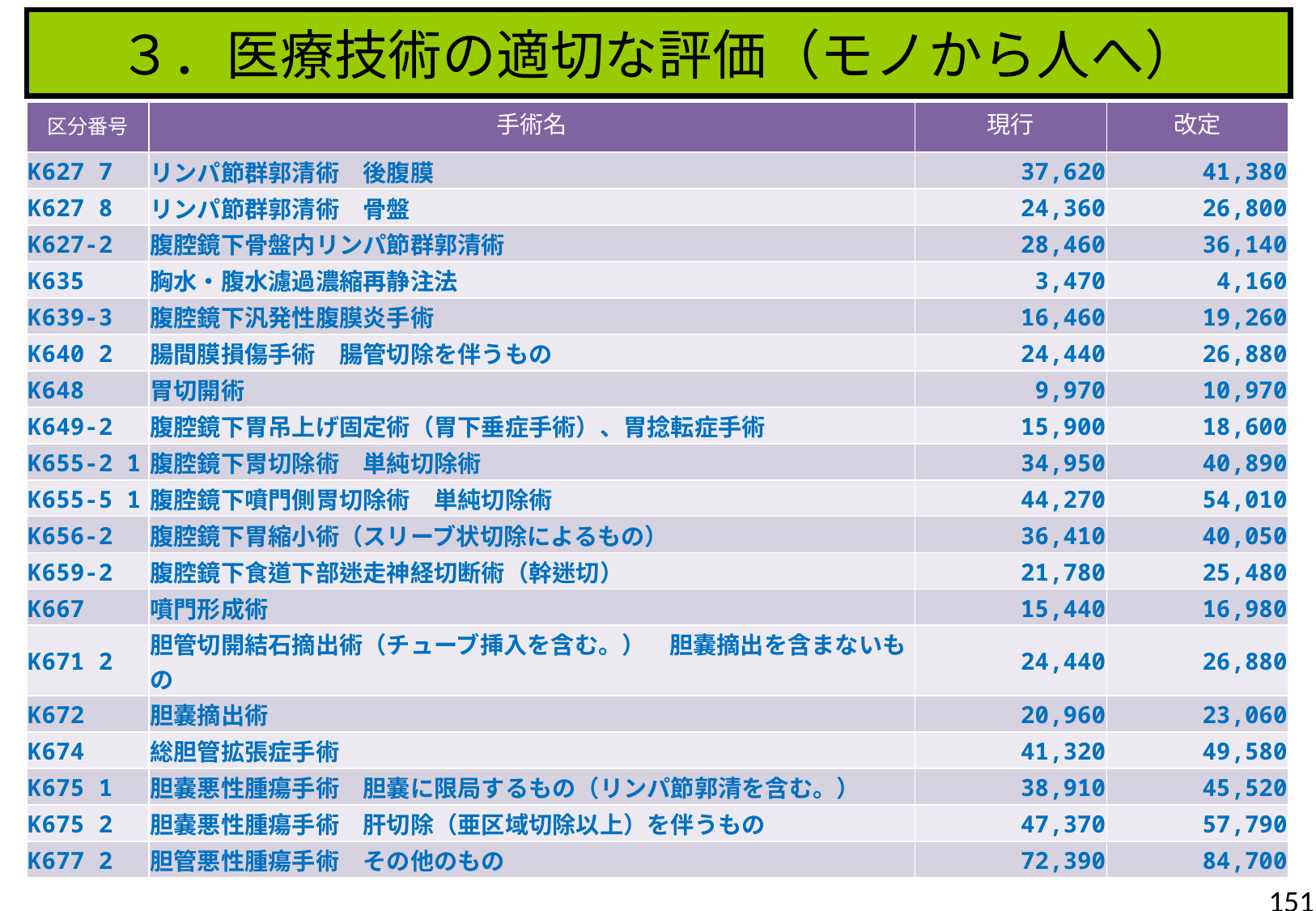

３．医療技術の適切な評価（モノから人へ）
| 区分番号 | 手術名 | 現行 | 改定 |
| --- | --- | --- | --- |
| K627 7 | リンパ節群郭清術　後腹膜 | 37,620 | 41,380 |
| K627 8 | リンパ節群郭清術　骨盤 | 24,360 | 26,800 |
| K627-2 | 腹腔鏡下骨盤内リンパ節群郭清術 | 28,460 | 36,140 |
| K635 | 胸水・腹水濾過濃縮再静注法 | 3,470 | 4,160 |
| K639-3 | 腹腔鏡下汎発性腹膜炎手術 | 16,460 | 19,260 |
| K640 2 | 腸間膜損傷手術　腸管切除を伴うもの | 24,440 | 26,880 |
| K648 | 胃切開術 | 9,970 | 10,970 |
| K649-2 | 腹腔鏡下胃吊上げ固定術（胃下垂症手術）、胃捻転症手術 | 15,900 | 18,600 |
| K655-2 1 | 腹腔鏡下胃切除術　単純切除術 | 34,950 | 40,890 |
| K655-5 1 | 腹腔鏡下噴門側胃切除術　単純切除術 | 44,270 | 54,010 |
| K656-2 | 腹腔鏡下胃縮小術（スリーブ状切除によるもの） | 36,410 | 40,050 |
| K659-2 | 腹腔鏡下食道下部迷走神経切断術（幹迷切） | 21,780 | 25,480 |
| K667 | 噴門形成術 | 15,440 | 16,980 |
| K671 2 | 胆管切開結石摘出術（チューブ挿入を含む。）　胆嚢摘出を含まないもの | 24,440 | 26,880 |
| K672 | 胆嚢摘出術 | 20,960 | 23,060 |
| K674 | 総胆管拡張症手術 | 41,320 | 49,580 |
| K675 1 | 胆嚢悪性腫瘍手術　胆嚢に限局するもの（リンパ節郭清を含む。） | 38,910 | 45,520 |
| K675 2 | 胆嚢悪性腫瘍手術　肝切除（亜区域切除以上）を伴うもの | 47,370 | 57,790 |
| K677 2 | 胆管悪性腫瘍手術　その他のもの | 72,390 | 84,700 |
151